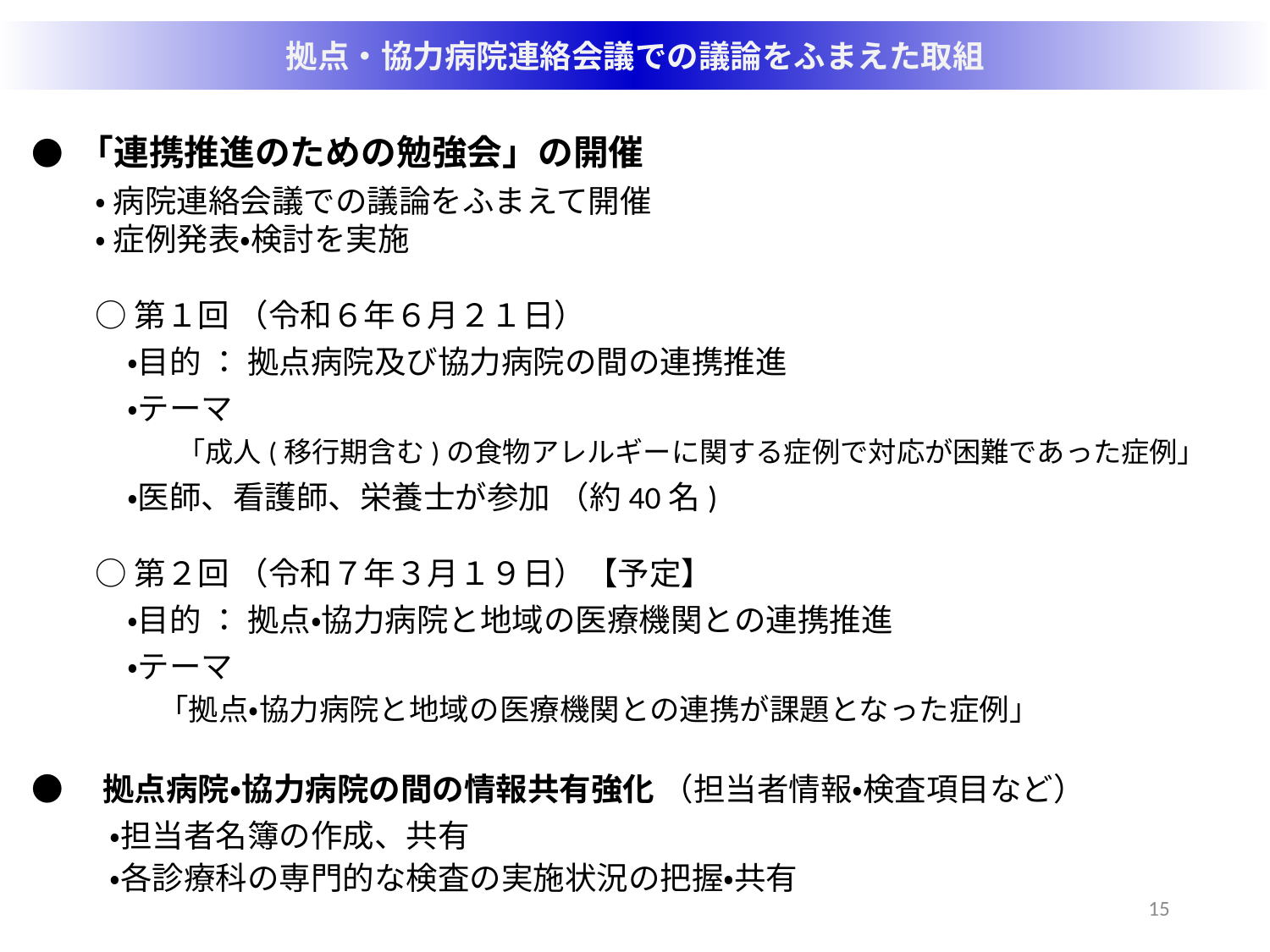

拠点・協力病院連絡会議での議論をふまえた取組
● 「連携推進のための勉強会」の開催

　　・ 病院連絡会議での議論をふまえて開催
　　・ 症例発表・検討を実施

　　○ 第１回 （令和６年６月２１日）

　　　・目的 ： 拠点病院及び協力病院の間の連携推進

　　　・テーマ

　　　   　「成人(移行期含む)の食物アレルギーに関する症例で対応が困難であった症例」

　　　・医師、看護師、栄養士が参加 （約40名)

　　○ 第２回 （令和７年３月１９日）【予定】

　　　・目的 ： 拠点・協力病院と地域の医療機関との連携推進

　　　・テーマ

　　　　「拠点・協力病院と地域の医療機関との連携が課題となった症例」

●　拠点病院・協力病院の間の情報共有強化 （担当者情報・検査項目など）

　　  ・担当者名簿の作成、共有

　　  ・各診療科の専門的な検査の実施状況の把握・共有
15